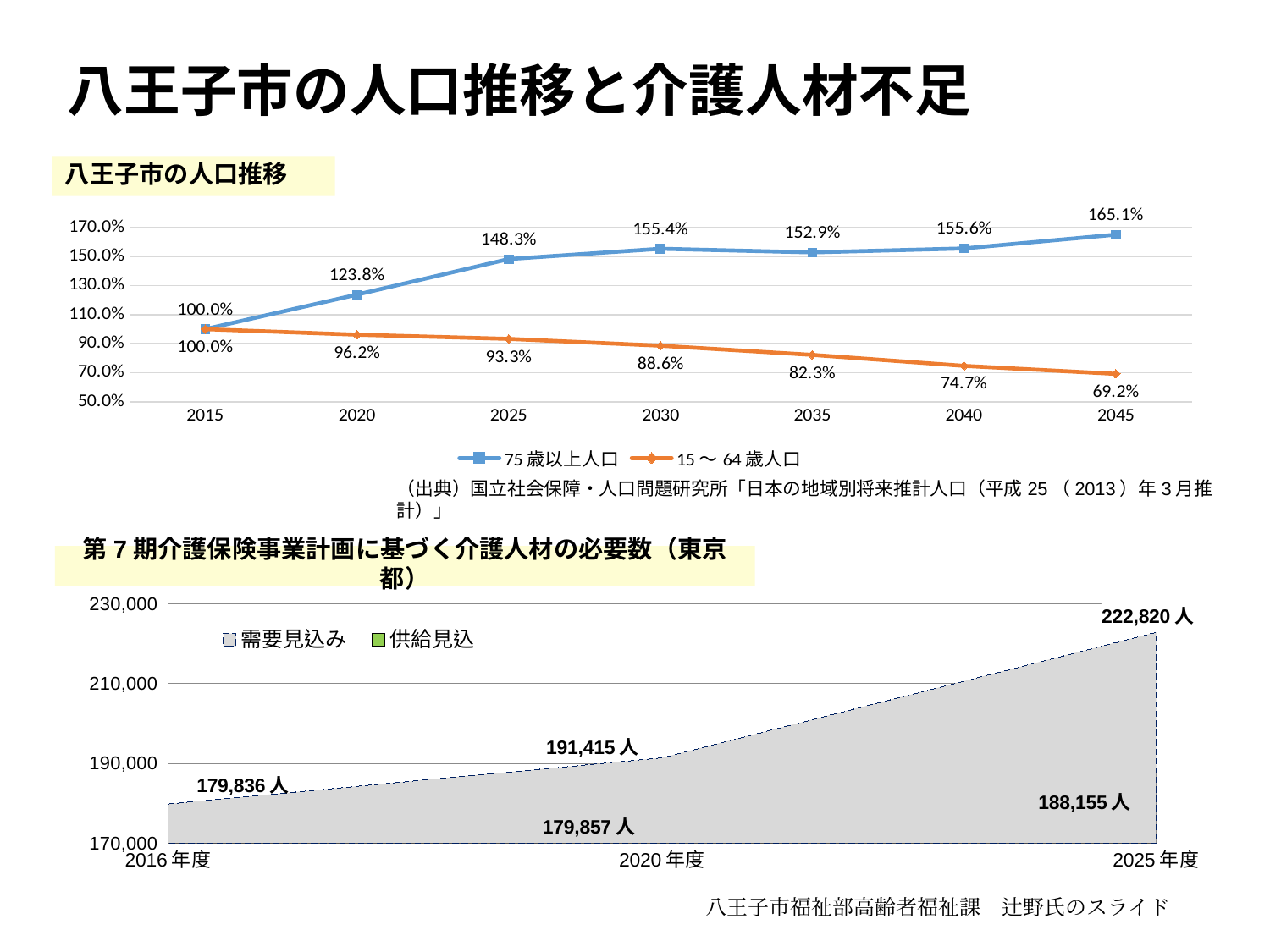

八王子市の人口推移と介護人材不足
八王子市の人口推移

### Chart

| Category | 75歳以上人口 | 15～64歳人口 |
|---|---|---|
| 2015 | 1.0 | 1.0 |
| 2020 | 1.238 | 0.962 |
| 2025 | 1.483 | 0.933 |
| 2030 | 1.554 | 0.886 |
| 2035 | 1.529 | 0.823 |
| 2040 | 1.556 | 0.747 |
| 2045 | 1.651 | 0.692 |
（出典）国立社会保障・人口問題研究所「日本の地域別将来推計人口（平成25（2013）年3月推計）」

### Chart

| Category | 需要見込み | 供給見込 |
|---|---|---|
| 2016年度 | 179836.0 | 179836.0 |
| 2020年度 | 191415.0 | 179857.0 |
| 2025年度 | 222820.0 | 188155.0 |
第7期介護保険事業計画に基づく介護人材の必要数（東京都）
八王子市福祉部高齢者福祉課　辻野氏のスライド